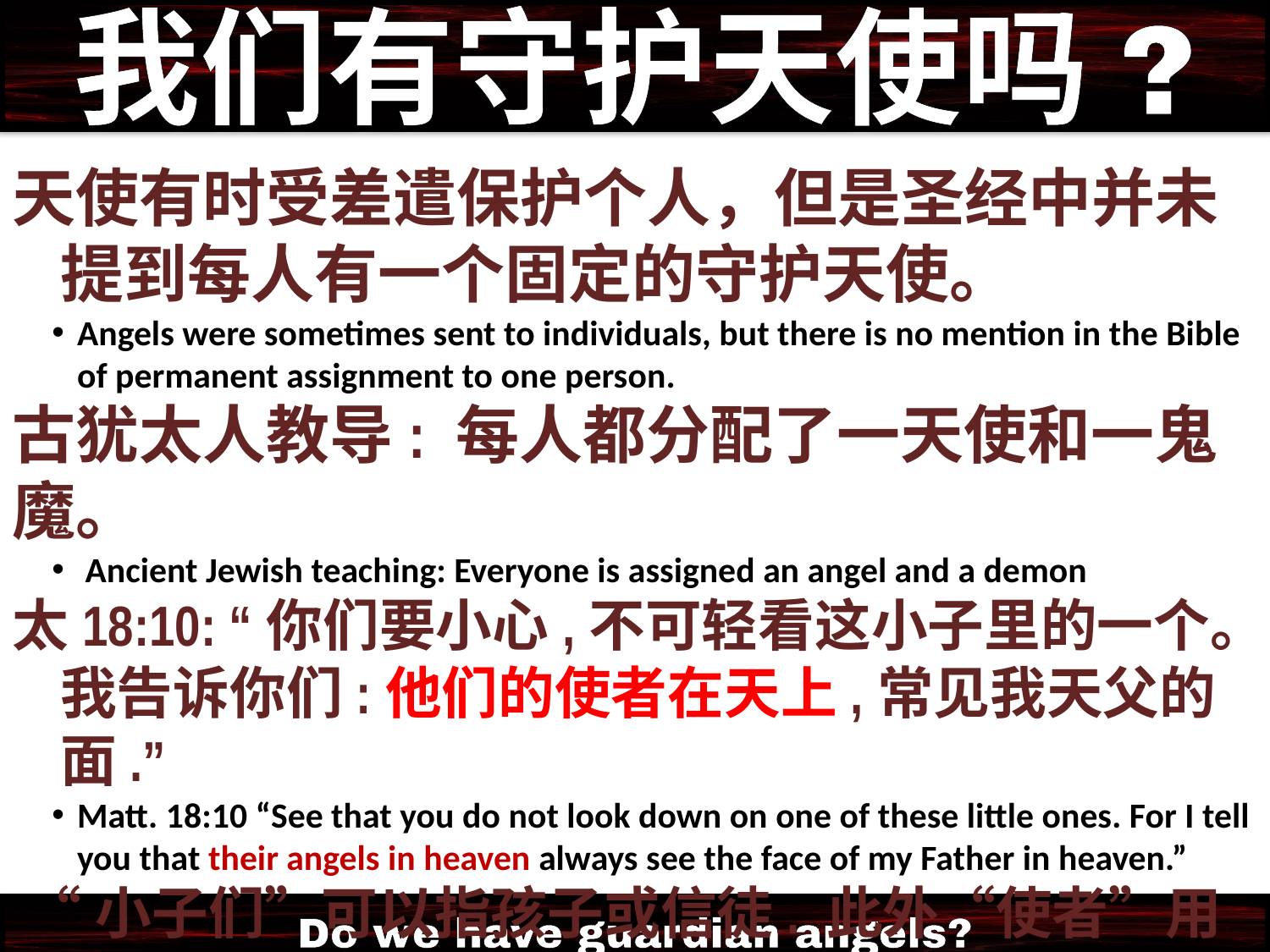

我们有守护天使吗?
天使有时受差遣保护个人，但是圣经中并未提到每人有一个固定的守护天使。
Angels were sometimes sent to individuals, but there is no mention in the Bible of permanent assignment to one person.
古犹太人教导: 每人都分配了一天使和一鬼魔。
 Ancient Jewish teaching: Everyone is assigned an angel and a demon
太18:10: “你们要小心,不可轻看这小子里的一个。我告诉你们:他们的使者在天上,常见我天父的面.”
Matt. 18:10 “See that you do not look down on one of these little ones. For I tell you that their angels in heaven always see the face of my Father in heaven.”
 “小子们”可以指孩子或信徒. 此外“使者”用了复数。
“Little ones” can be kids or believers. Also…angels is plural.
Do we have guardian angels?